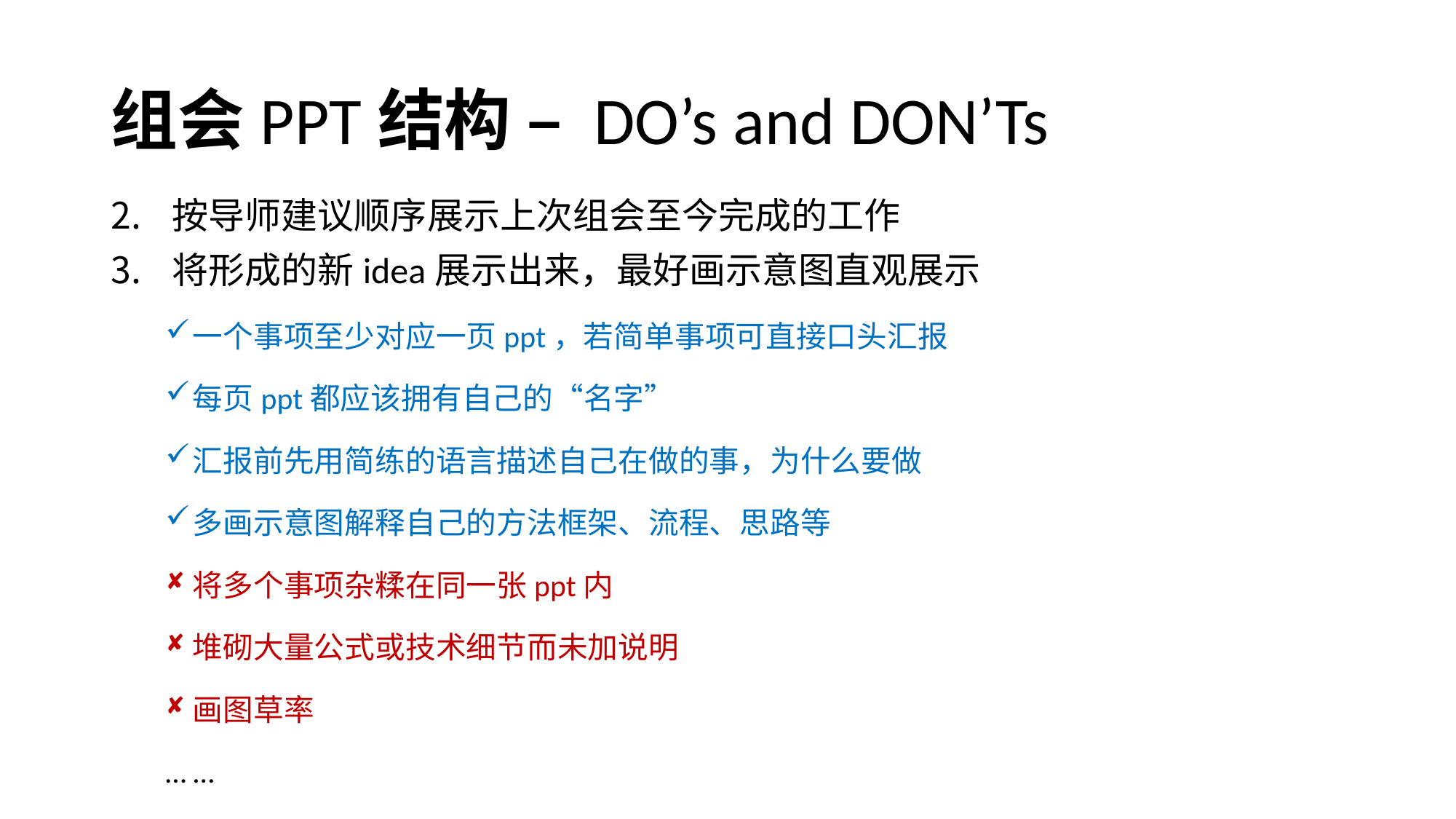

# 组会PPT结构 – DO’s and DON’Ts
按导师建议顺序展示上次组会至今完成的工作
将形成的新idea展示出来，最好画示意图直观展示
一个事项至少对应一页ppt，若简单事项可直接口头汇报
每页ppt都应该拥有自己的“名字”
汇报前先用简练的语言描述自己在做的事，为什么要做
多画示意图解释自己的方法框架、流程、思路等
将多个事项杂糅在同一张ppt内
堆砌大量公式或技术细节而未加说明
画图草率
… …